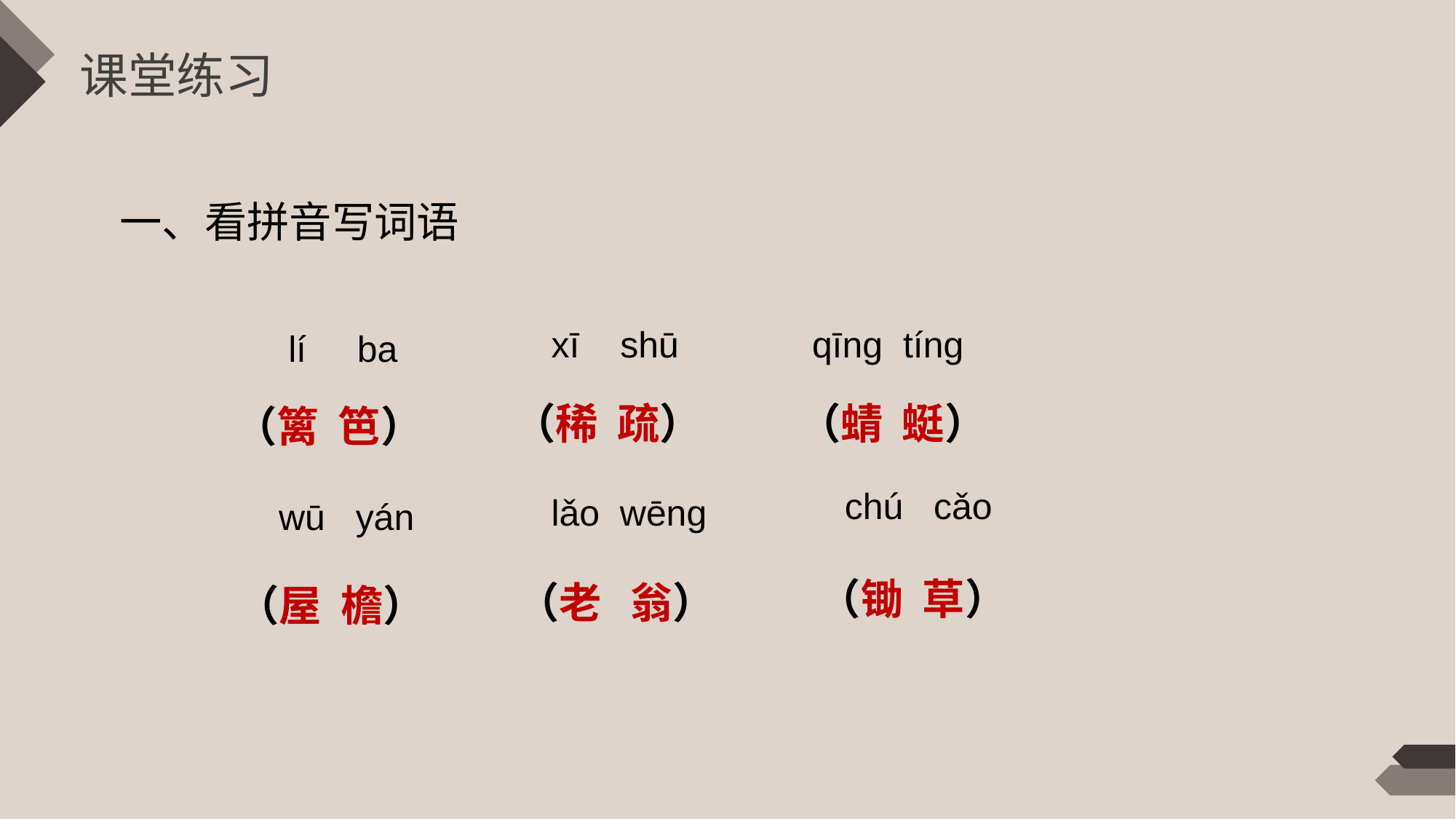

课堂练习
一、看拼音写词语
xī    shū
qīng  tíng
lí     ba

（稀  疏）
（蜻  蜓）
（篱  笆）
chú   cǎo
lǎo  wēng
wū   yán
（锄  草）

（老   翁）
（屋  檐）